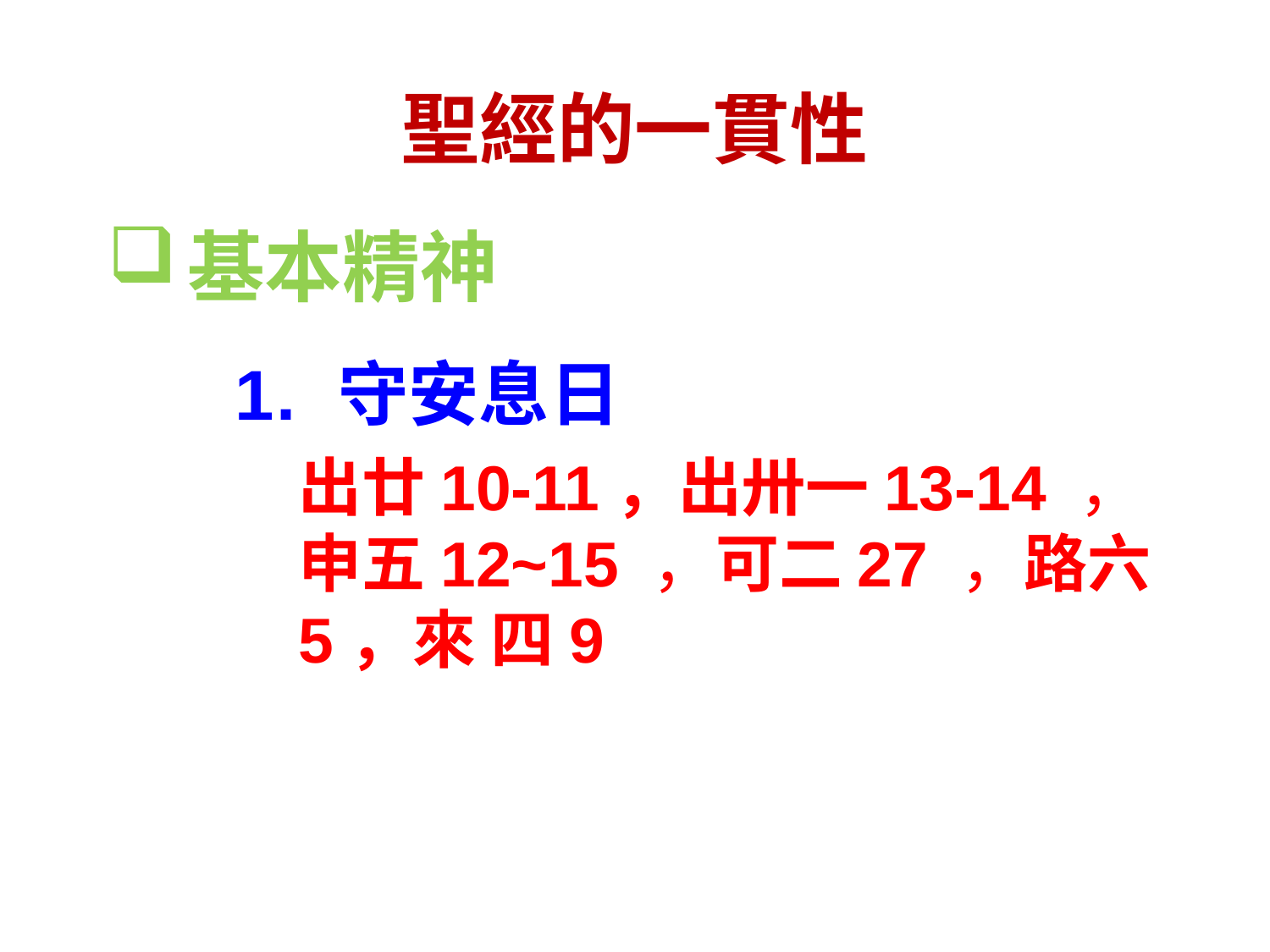

# 聖經的一貫性
基本精神

守安息日
出廿10-11，出卅一13-14 ，申五12~15 ，可二27 ，路六5，來 四9